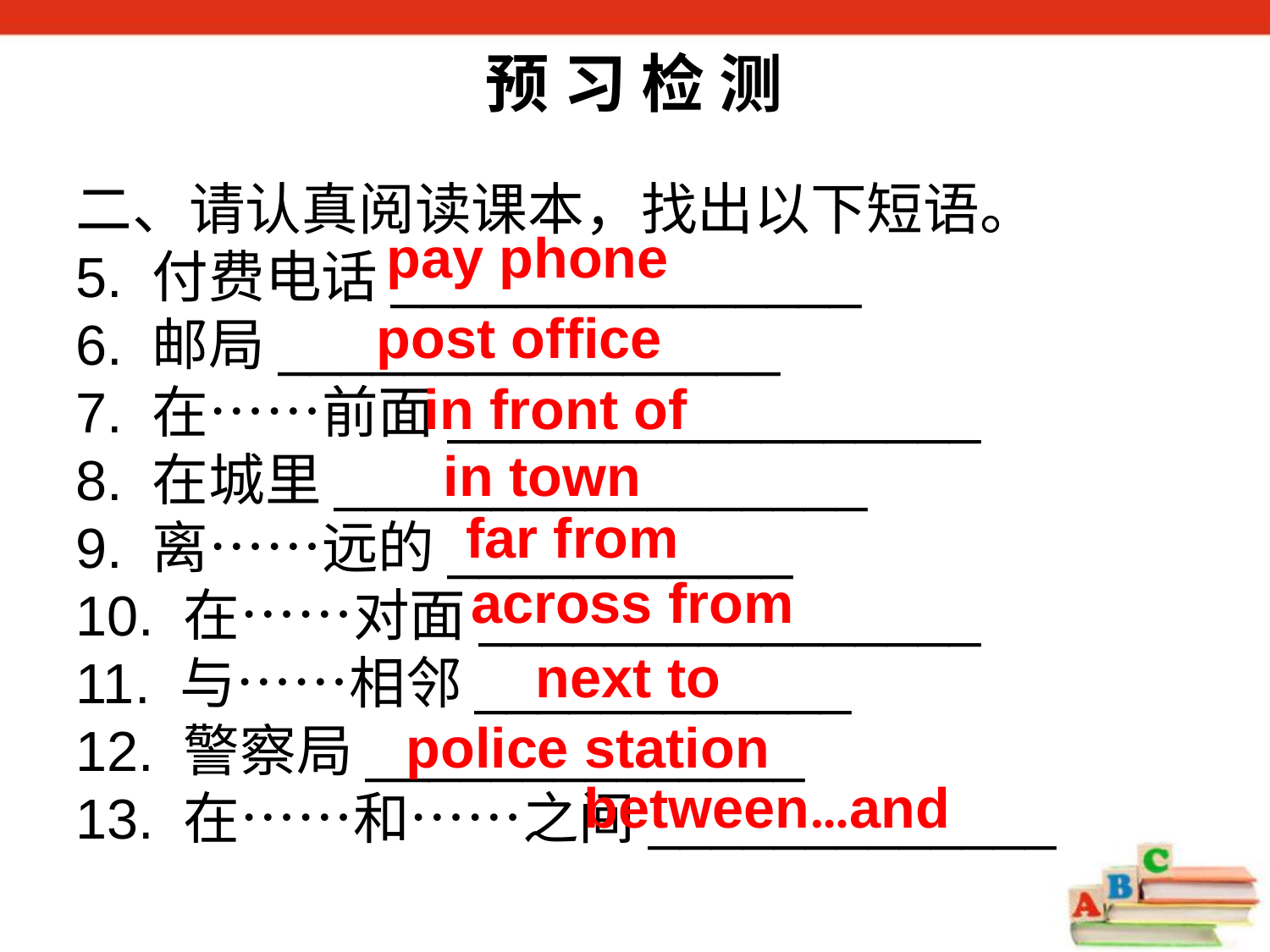

预 习 检 测
二、请认真阅读课本，找出以下短语。
5. 付费电话_______________
6. 邮局________________
7. 在……前面_________________
8. 在城里_________________
9. 离……远的___________
10. 在……对面________________
11. 与……相邻____________
12. 警察局______________
13. 在……和……之间_____________
pay phone
post office
in front of
in town
far from
across from
next to
police station
between…and